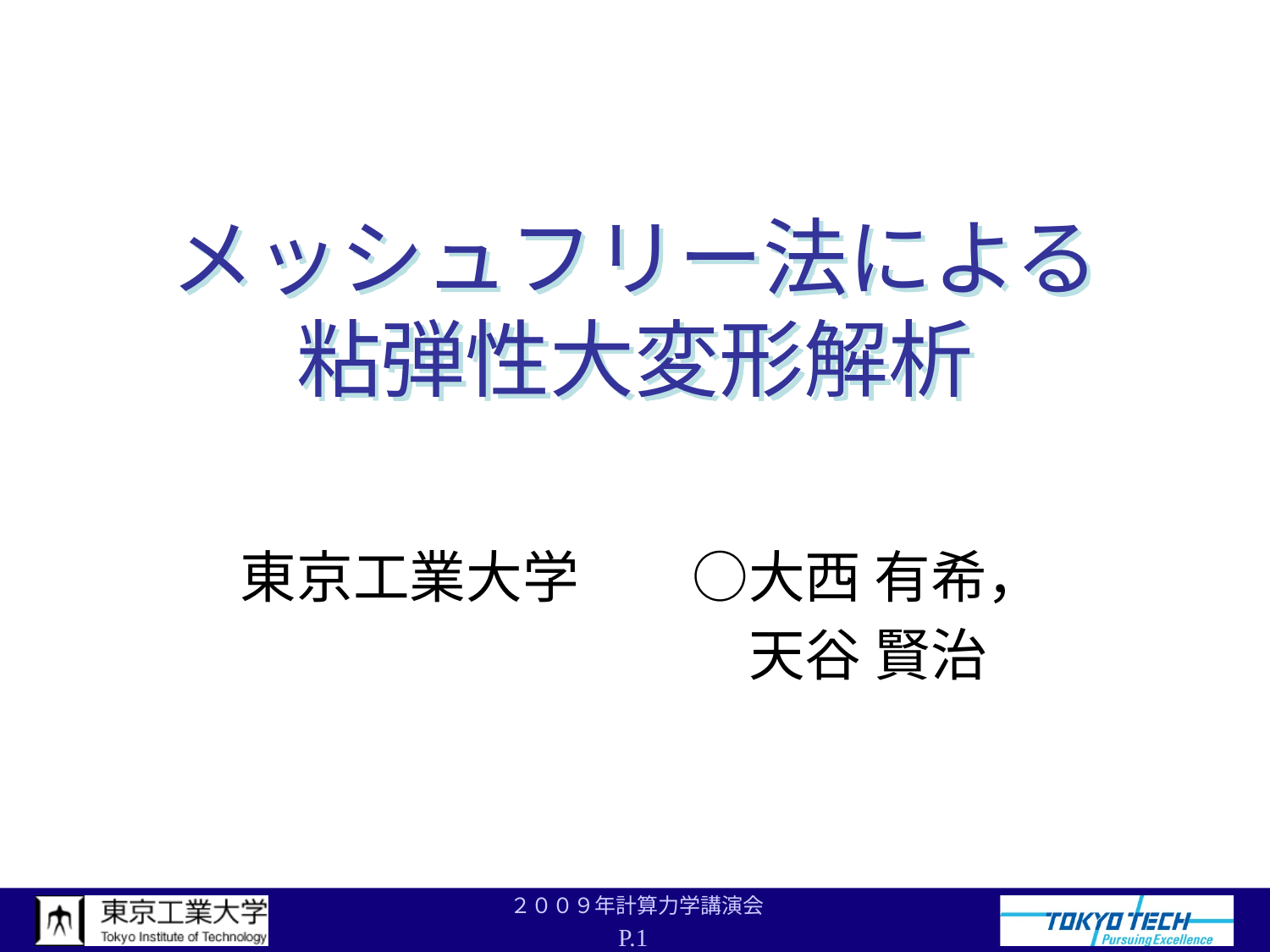

# メッシュフリー法による 粘弾性大変形解析
東京工業大学　　○大西 有希，
　　　　　　　　　天谷 賢治